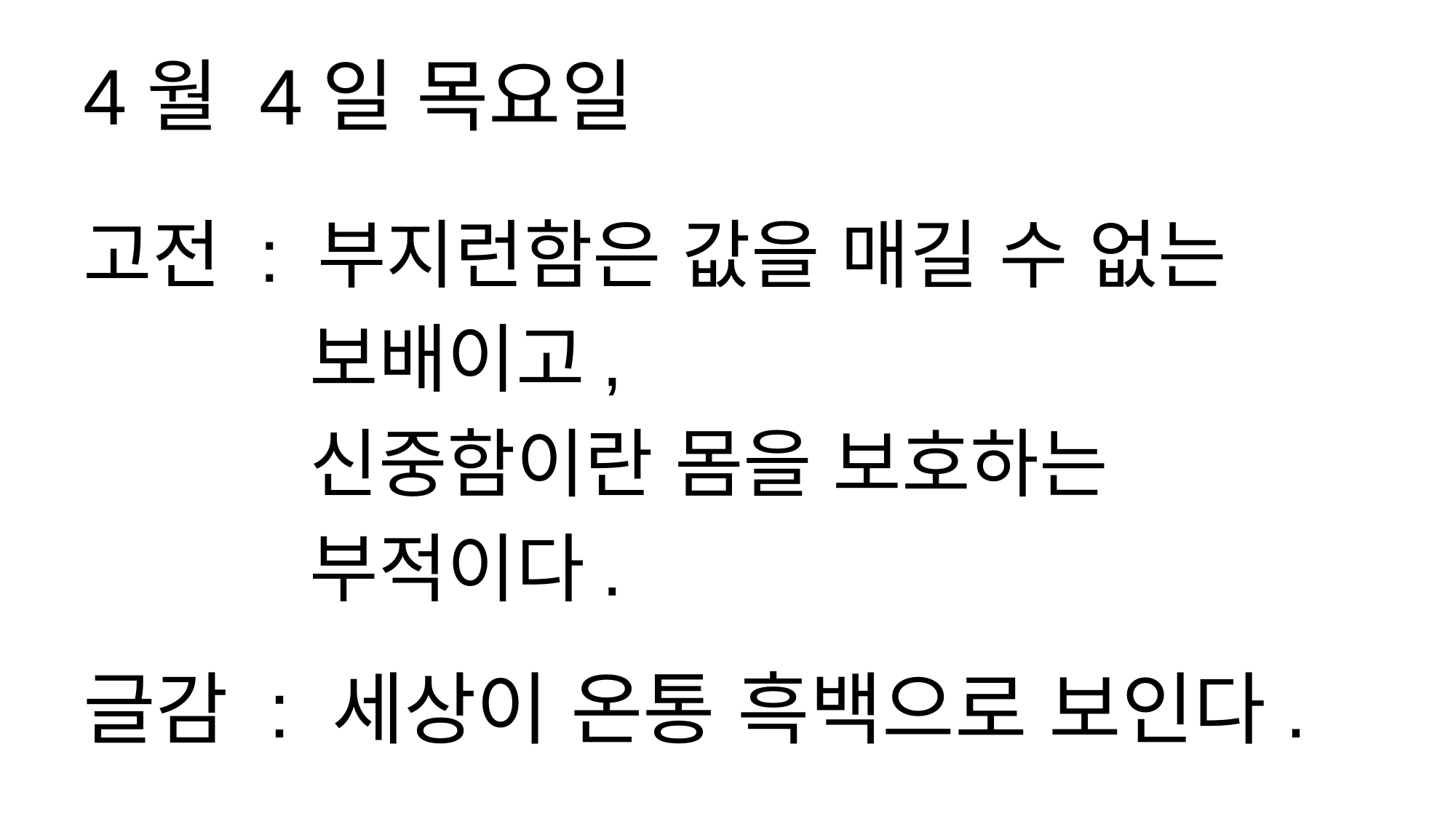

4월 4일 목요일
고전 : 부지런함은 값을 매길 수 없는
          보배이고,
          신중함이란 몸을 보호하는
          부적이다.
글감 : 세상이 온통 흑백으로 보인다.